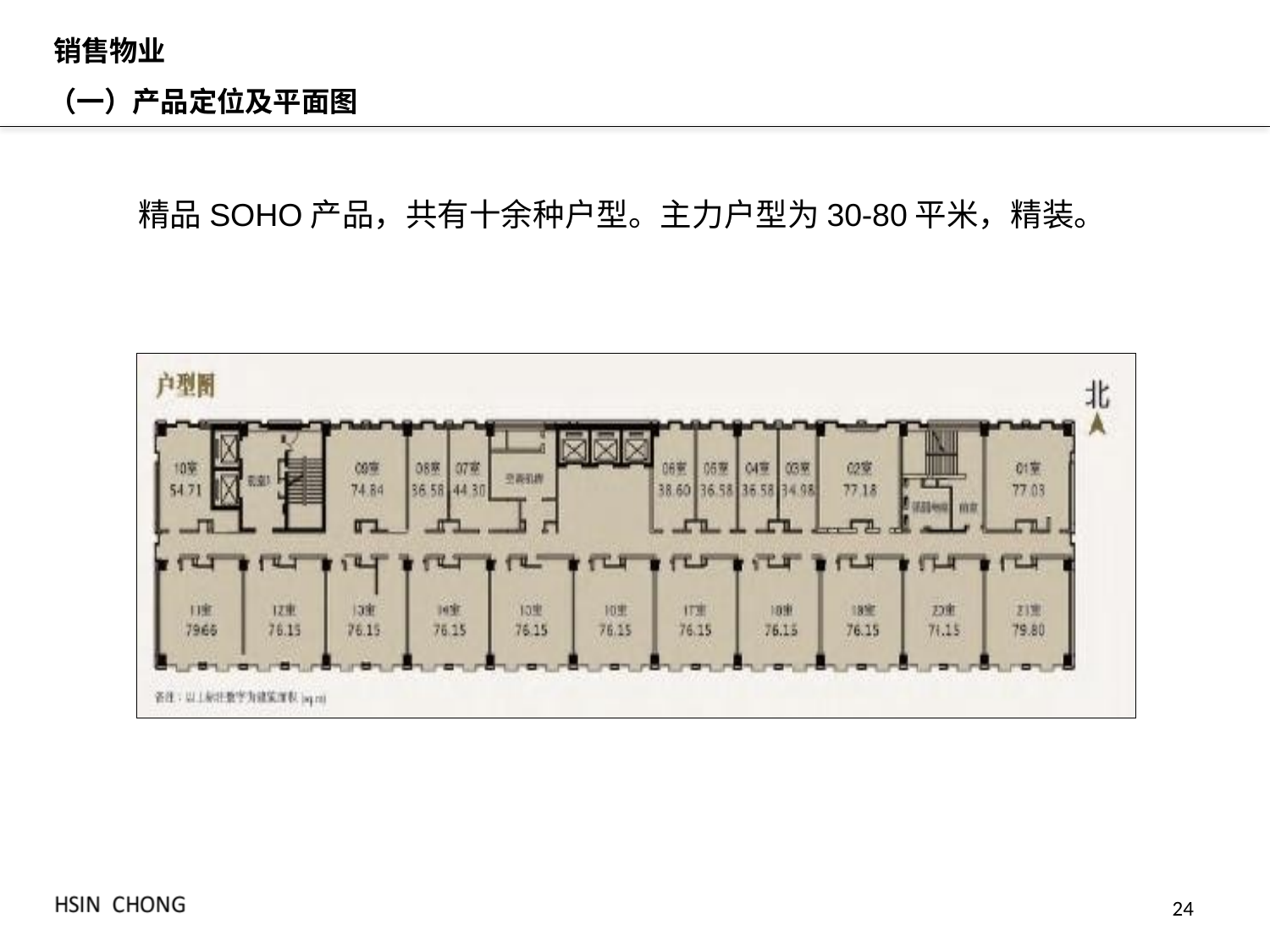

销售物业
（一）产品定位及平面图
精品SOHO产品，共有十余种户型。主力户型为30-80平米，精装。

24